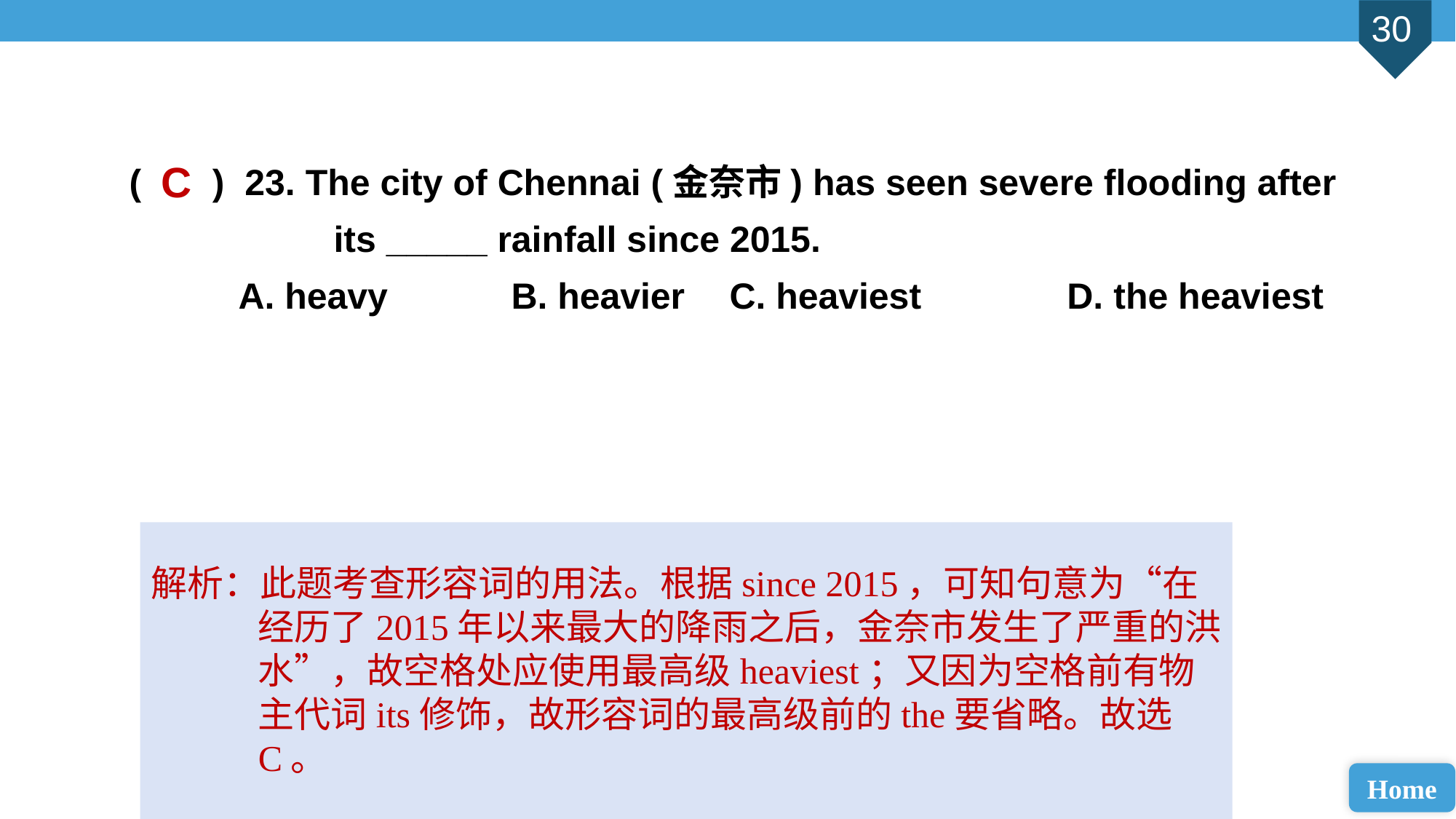

(       )  23. The city of Chennai (金奈市) has seen severe flooding after
    its _____ rainfall since 2015.
A. heavy 		B. heavier 	C. heaviest		 D. the heaviest
C

解析：此题考查形容词的用法。根据since 2015，可知句意为“在经历了2015年以来最大的降雨之后，金奈市发生了严重的洪水”，故空格处应使用最高级heaviest；又因为空格前有物主代词its修饰，故形容词的最高级前的the要省略。故选C。